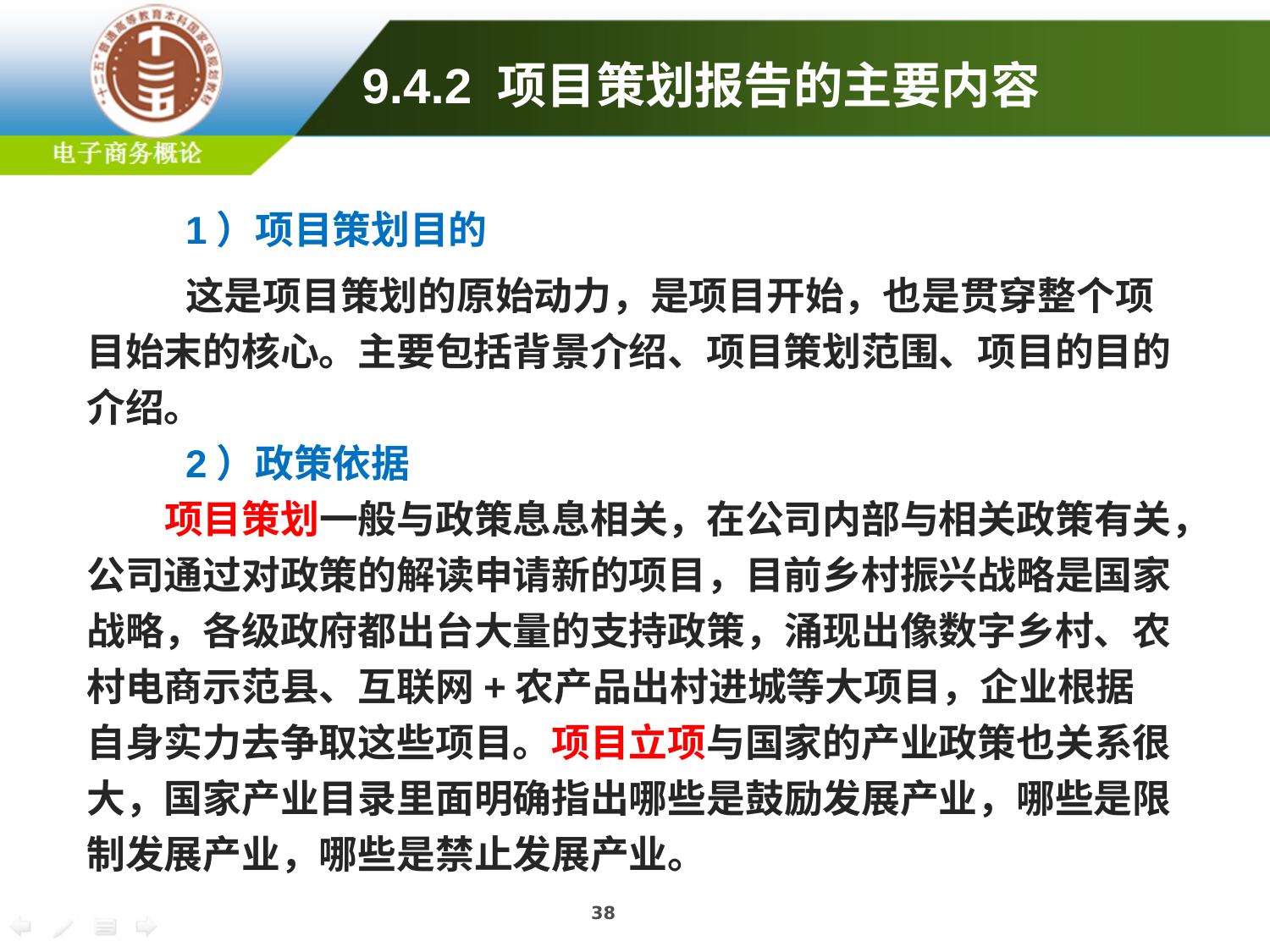

9.4.2 项目策划报告的主要内容
1）项目策划目的
这是项目策划的原始动力，是项目开始，也是贯穿整个项目始末的核心。主要包括背景介绍、项目策划范围、项目的目的介绍。
2）政策依据
项目策划一般与政策息息相关，在公司内部与相关政策有关，公司通过对政策的解读申请新的项目，目前乡村振兴战略是国家战略，各级政府都出台大量的支持政策，涌现出像数字乡村、农村电商示范县、互联网+农产品出村进城等大项目，企业根据自身实力去争取这些项目。项目立项与国家的产业政策也关系很大，国家产业目录里面明确指出哪些是鼓励发展产业，哪些是限制发展产业，哪些是禁止发展产业。

38